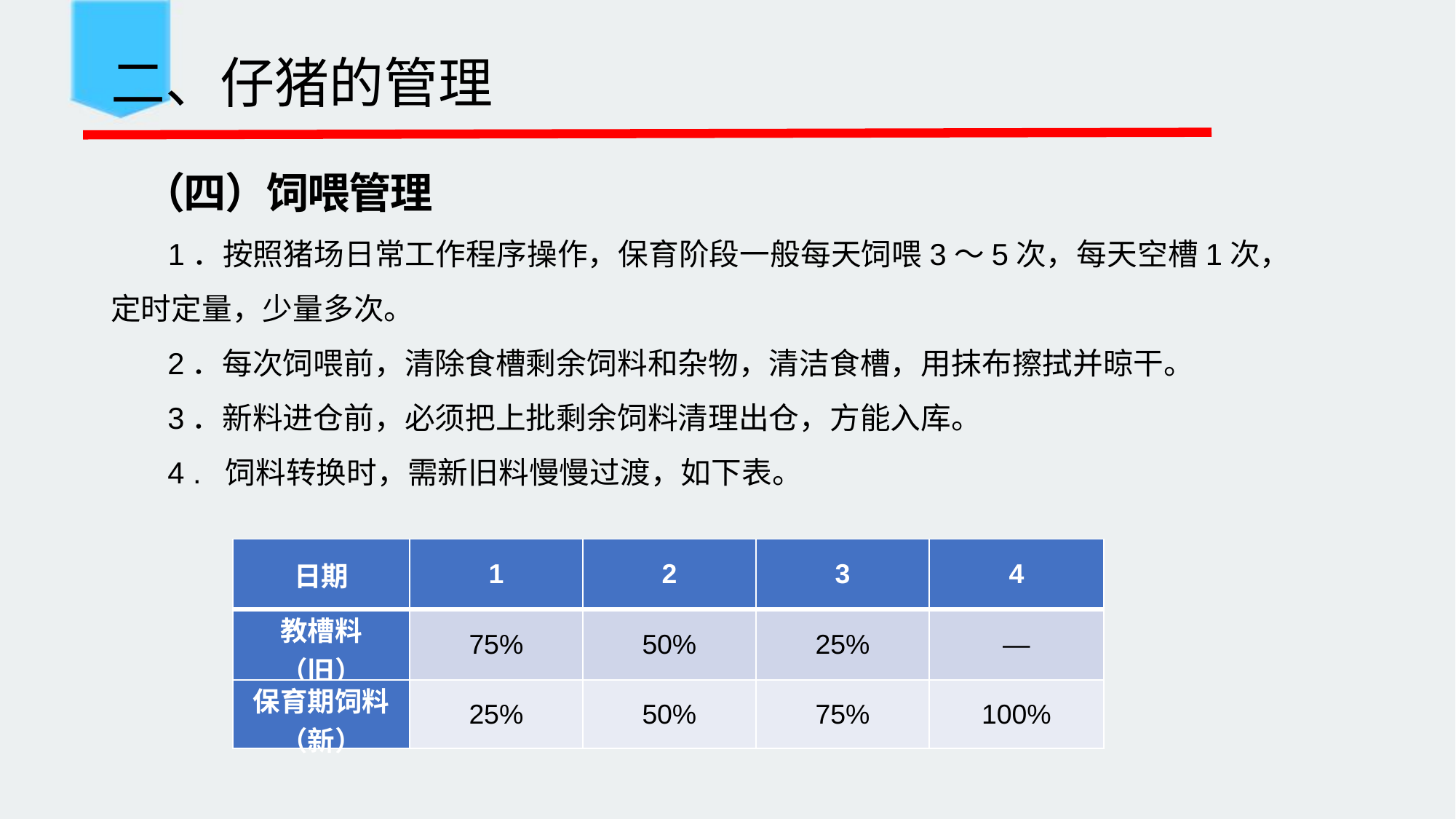

二、仔猪的管理
（四）饲喂管理
   1．按照猪场日常工作程序操作，保育阶段一般每天饲喂3～5次，每天空槽1次，定时定量，少量多次。
   2．每次饲喂前，清除食槽剩余饲料和杂物，清洁食槽，用抹布擦拭并晾干。
   3．新料进仓前，必须把上批剩余饲料清理出仓，方能入库。
   4 .  饲料转换时，需新旧料慢慢过渡，如下表。
| 日期 | 1 | 2 | 3 | 4 |
| --- | --- | --- | --- | --- |
| 教槽料（旧） | 75% | 50% | 25% | — |
| 保育期饲料（新） | 25% | 50% | 75% | 100% |